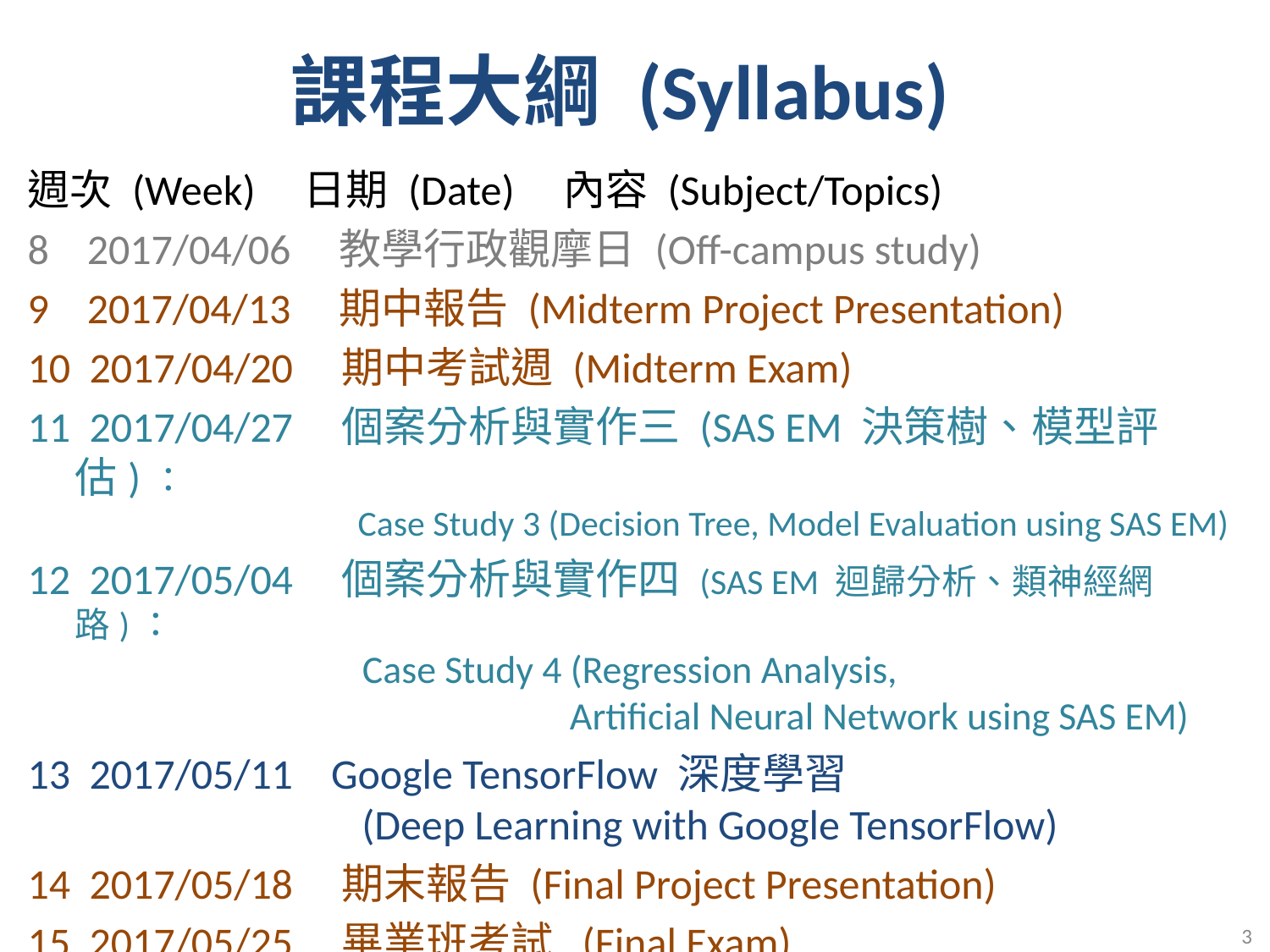

課程大綱 (Syllabus)
週次 (Week)    日期 (Date)    內容 (Subject/Topics)
8    2017/04/06    教學行政觀摩日 (Off-campus study)
9    2017/04/13    期中報告 (Midterm Project Presentation)
10  2017/04/20    期中考試週 (Midterm Exam)
11  2017/04/27    個案分析與實作三 (SAS EM 決策樹、模型評估)：
                                   Case Study 3 (Decision Tree, Model Evaluation using SAS EM)
12  2017/05/04    個案分析與實作四 (SAS EM 迴歸分析、類神經網路)：
                                Case Study 4 (Regression Analysis,
                                                         Artificial Neural Network using SAS EM)
13  2017/05/11    Google TensorFlow 深度學習
                             (Deep Learning with Google TensorFlow)
14  2017/05/18    期末報告 (Final Project Presentation)
15  2017/05/25    畢業班考試  (Final Exam)
3